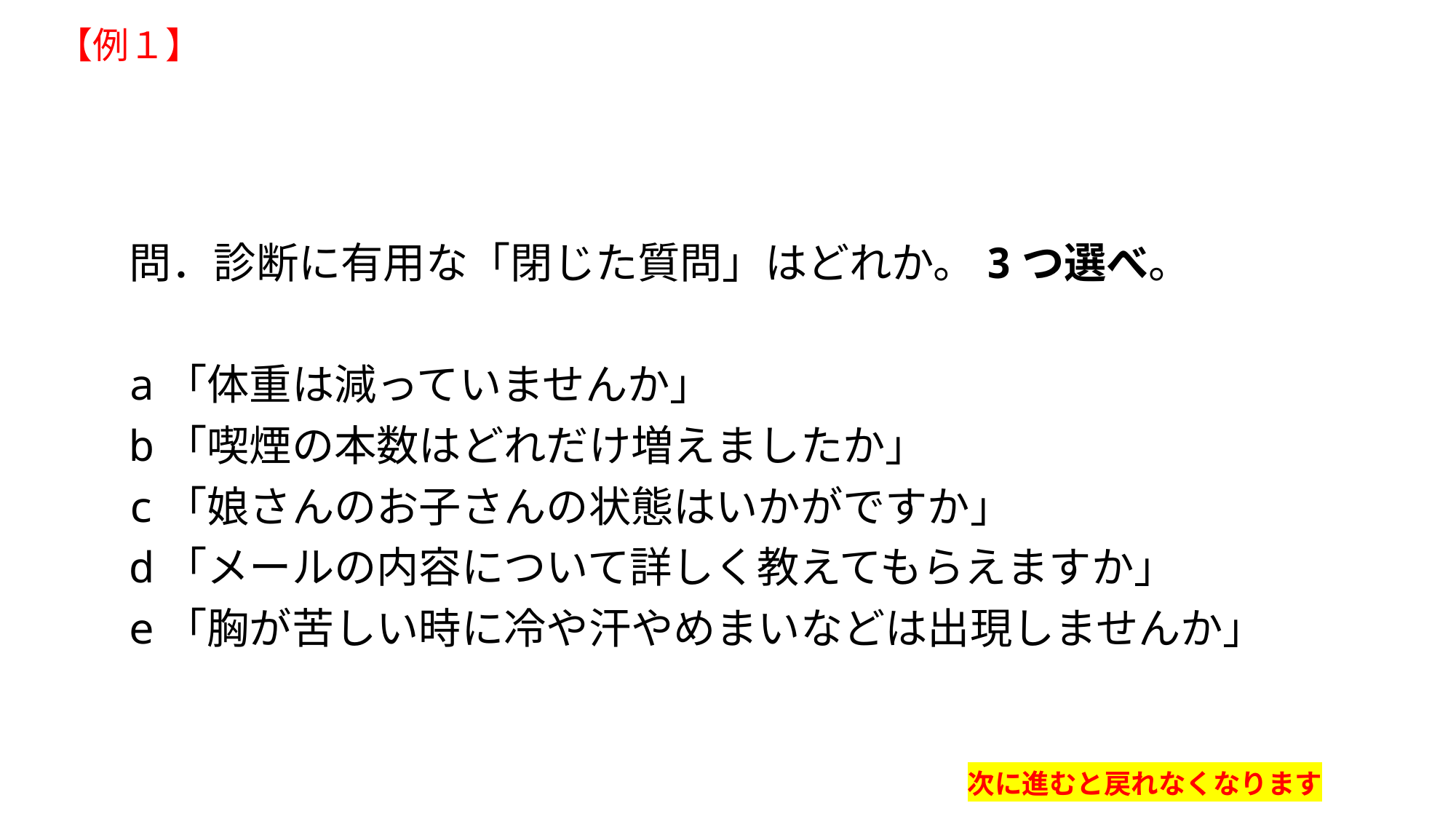

【例１】
問．診断に有用な「閉じた質問」はどれか。3つ選べ。

a「体重は減っていませんか」
b「喫煙の本数はどれだけ増えましたか」
c「娘さんのお子さんの状態はいかがですか」
d「メールの内容について詳しく教えてもらえますか」
e「胸が苦しい時に冷や汗やめまいなどは出現しませんか」
次に進むと戻れなくなります